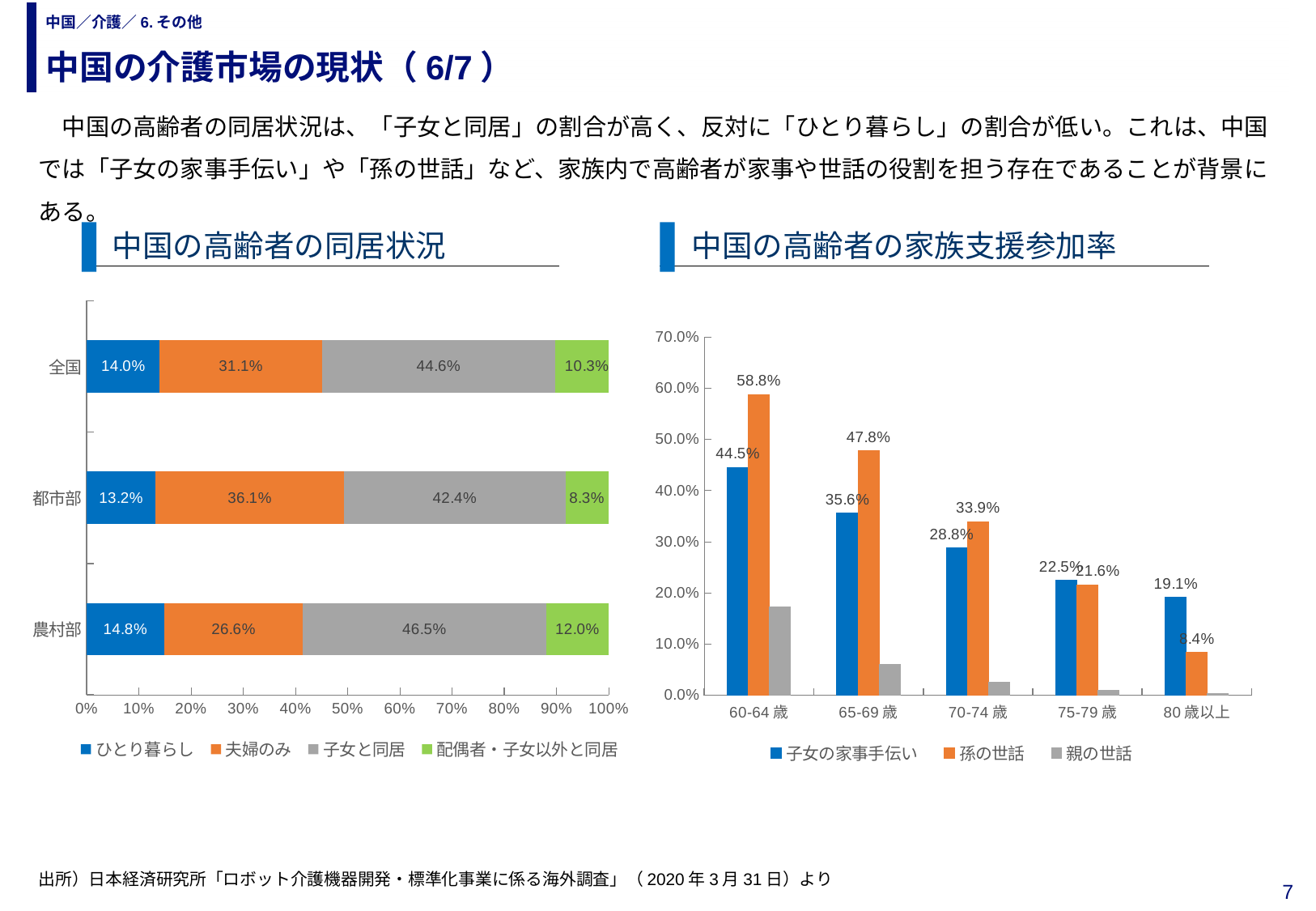

中国の介護市場の現状（6/7）
# 中国／介護／6.その他
　中国の高齢者の同居状況は、「子女と同居」の割合が高く、反対に「ひとり暮らし」の割合が低い。これは、中国では「子女の家事手伝い」や「孫の世話」など、家族内で高齢者が家事や世話の役割を担う存在であることが背景にある。
中国の高齢者の同居状況

中国の高齢者の家族支援参加率

### Chart

| Category | ひとり暮らし | 夫婦のみ | 子女と同居 | 配偶者・子女以外と同居 |
|---|---|---|---|---|
| 農村部 | 0.148 | 0.266 | 0.465 | 0.12 |
| 都市部 | 0.132 | 0.361 | 0.424 | 0.083 |
| 全国 | 0.14 | 0.311 | 0.446 | 0.103 |

### Chart

| Category | ひとり暮らし | 夫婦のみ | 子女と同居 | 配偶者・子女以外と同居 |
|---|---|---|---|---|
| 農村部 | 0.148 | 0.266 | 0.465 | 0.12 |
| 都市部 | 0.132 | 0.361 | 0.424 | 0.083 |
| 全国 | 0.14 | 0.311 | 0.446 | 0.103 |

### Chart

| Category | ひとり暮らし | 夫婦のみ | 子女と同居 | 配偶者・子女以外と同居 |
|---|---|---|---|---|
| 農村部 | 0.148 | 0.266 | 0.465 | 0.12 |
| 都市部 | 0.132 | 0.361 | 0.424 | 0.083 |
| 全国 | 0.14 | 0.311 | 0.446 | 0.103 |

### Chart

| Category | ひとり暮らし | 夫婦のみ | 子女と同居 | 配偶者・子女以外と同居 |
|---|---|---|---|---|
| 農村部 | 0.148 | 0.266 | 0.465 | 0.12 |
| 都市部 | 0.132 | 0.361 | 0.424 | 0.083 |
| 全国 | 0.14 | 0.311 | 0.446 | 0.103 |

### Chart

| Category | ひとり暮らし | 夫婦のみ | 子女と同居 | 配偶者・子女以外と同居 |
|---|---|---|---|---|
| 農村部 | 0.148 | 0.266 | 0.465 | 0.12 |
| 都市部 | 0.132 | 0.361 | 0.424 | 0.083 |
| 全国 | 0.14 | 0.311 | 0.446 | 0.103 |

### Chart

| Category | ひとり暮らし | 夫婦のみ | 子女と同居 | 配偶者・子女以外と同居 |
|---|---|---|---|---|
| 農村部 | 0.148 | 0.266 | 0.465 | 0.12 |
| 都市部 | 0.132 | 0.361 | 0.424 | 0.083 |
| 全国 | 0.14 | 0.311 | 0.446 | 0.103 |

### Chart

| Category | ひとり暮らし | 夫婦のみ | 子女と同居 | 配偶者・子女以外と同居 |
|---|---|---|---|---|
| 農村部 | 0.148 | 0.266 | 0.465 | 0.12 |
| 都市部 | 0.132 | 0.361 | 0.424 | 0.083 |
| 全国 | 0.14 | 0.311 | 0.446 | 0.103 |

### Chart

| Category | ひとり暮らし | 夫婦のみ | 子女と同居 | 配偶者・子女以外と同居 |
|---|---|---|---|---|
| 農村部 | 0.148 | 0.266 | 0.465 | 0.12 |
| 都市部 | 0.132 | 0.361 | 0.424 | 0.083 |
| 全国 | 0.14 | 0.311 | 0.446 | 0.103 |

### Chart

| Category | ひとり暮らし | 夫婦のみ | 子女と同居 | 配偶者・子女以外と同居 |
|---|---|---|---|---|
| 農村部 | 0.148 | 0.266 | 0.465 | 0.12 |
| 都市部 | 0.132 | 0.361 | 0.424 | 0.083 |
| 全国 | 0.14 | 0.311 | 0.446 | 0.103 |

### Chart

| Category | ひとり暮らし | 夫婦のみ | 子女と同居 | 配偶者・子女以外と同居 |
|---|---|---|---|---|
| 農村部 | 0.148 | 0.266 | 0.465 | 0.12 |
| 都市部 | 0.132 | 0.361 | 0.424 | 0.083 |
| 全国 | 0.14 | 0.311 | 0.446 | 0.103 |

### Chart

| Category | ひとり暮らし | 夫婦のみ | 子女と同居 | 配偶者・子女以外と同居 |
|---|---|---|---|---|
| 農村部 | 0.148 | 0.266 | 0.465 | 0.12 |
| 都市部 | 0.132 | 0.361 | 0.424 | 0.083 |
| 全国 | 0.14 | 0.311 | 0.446 | 0.103 |

### Chart

| Category | 子女の家事手伝い | 孫の世話 | 親の世話 |
|---|---|---|---|
| 60-64歳 | 0.445 | 0.588 | 0.173 |
| 65-69歳 | 0.356 | 0.478 | 0.061 |
| 70-74歳 | 0.288 | 0.339 | 0.026 |
| 75-79歳 | 0.225 | 0.216 | 0.01 |
| 80歳以上 | 0.191 | 0.084 | 0.003 |
出所）日本経済研究所「ロボット介護機器開発・標準化事業に係る海外調査」（2020年3月31日）より